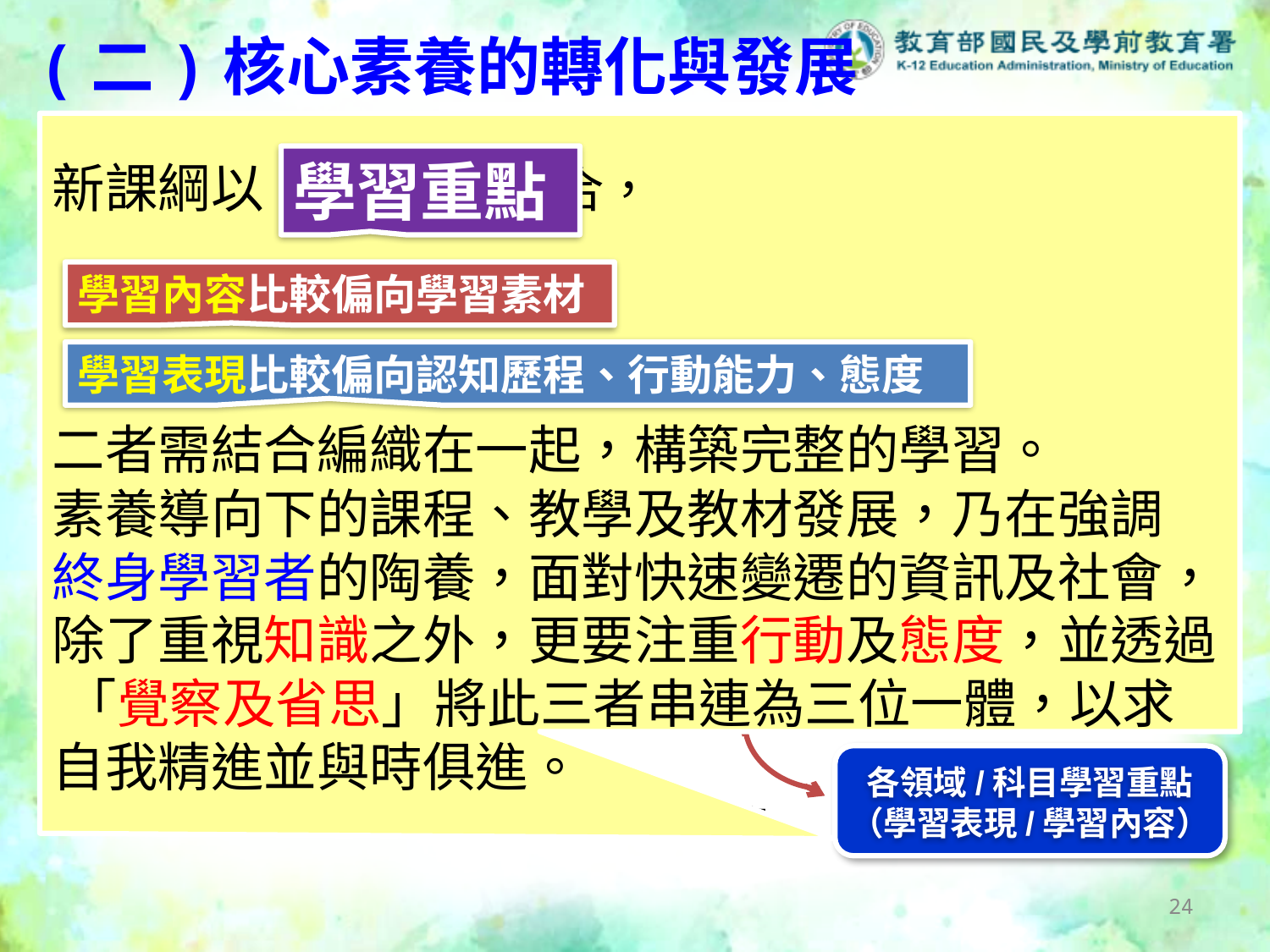

(二)核心素養的轉化與發展
新課綱以             進行整合，

二者需結合編織在一起，構築完整的學習。
素養導向下的課程、教學及教材發展，乃在強調
終身學習者的陶養，面對快速變遷的資訊及社會，
除了重視知識之外，更要注重行動及態度，並透過  「覺察及省思」將此三者串連為三位一體，以求自我精進並與時俱進。
學習重點
學習內容比較偏向學習素材
學習表現比較偏向認知歷程、行動能力、態度

核心素養

總綱

各教育階段核心素養

轉化
轉化

各領域/科目理念與目標

發展

發展
對應

各領域/科目綱要

各領域/科目核心素養

各領域/科目學習重點
（學習表現/學習內容）
24